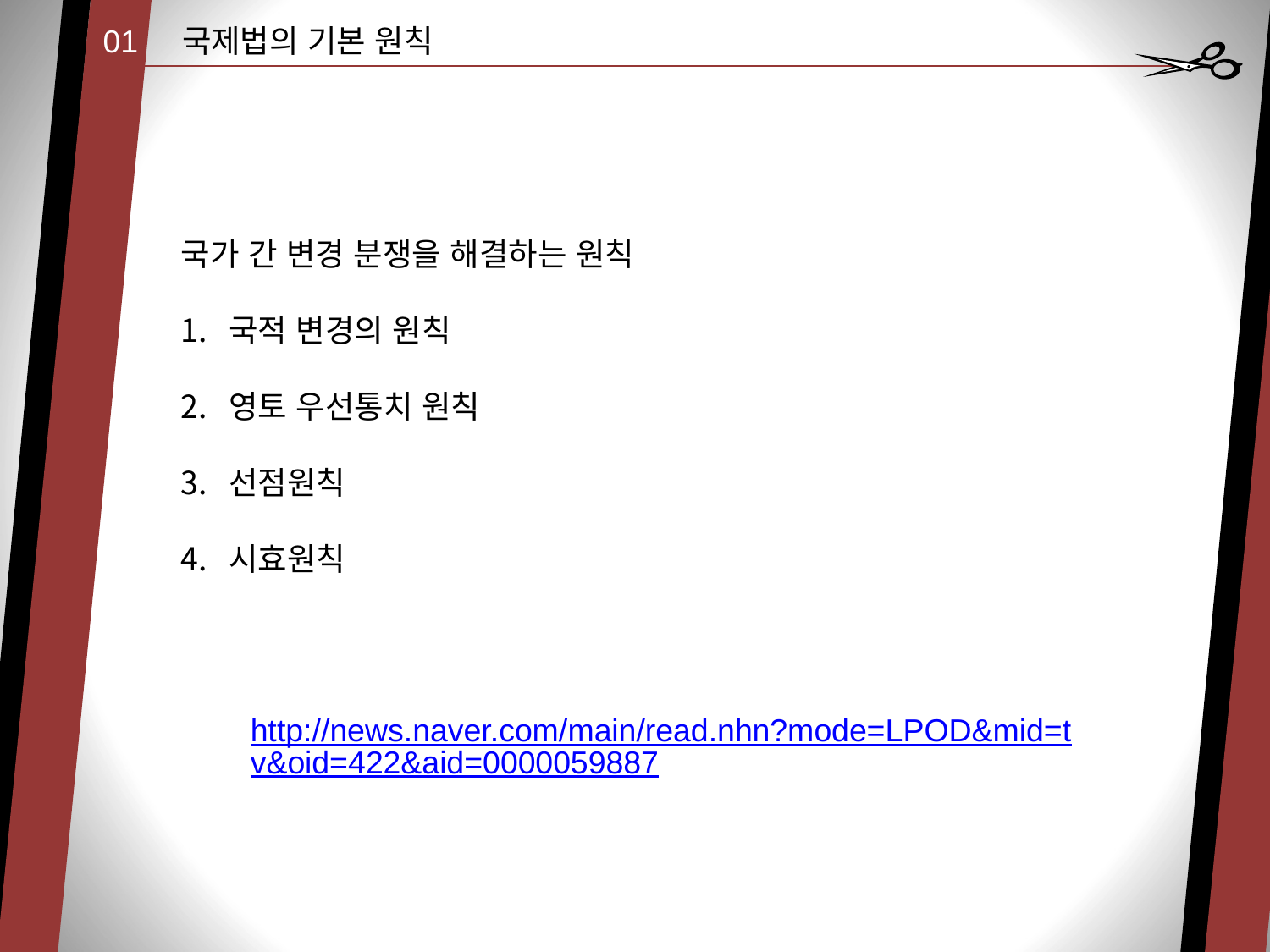

01
국제법의 기본 원칙
국가 간 변경 분쟁을 해결하는 원칙

국적 변경의 원칙

영토 우선통치 원칙

선점원칙

시효원칙

http://news.naver.com/main/read.nhn?mode=LPOD&mid=tv&oid=422&aid=0000059887